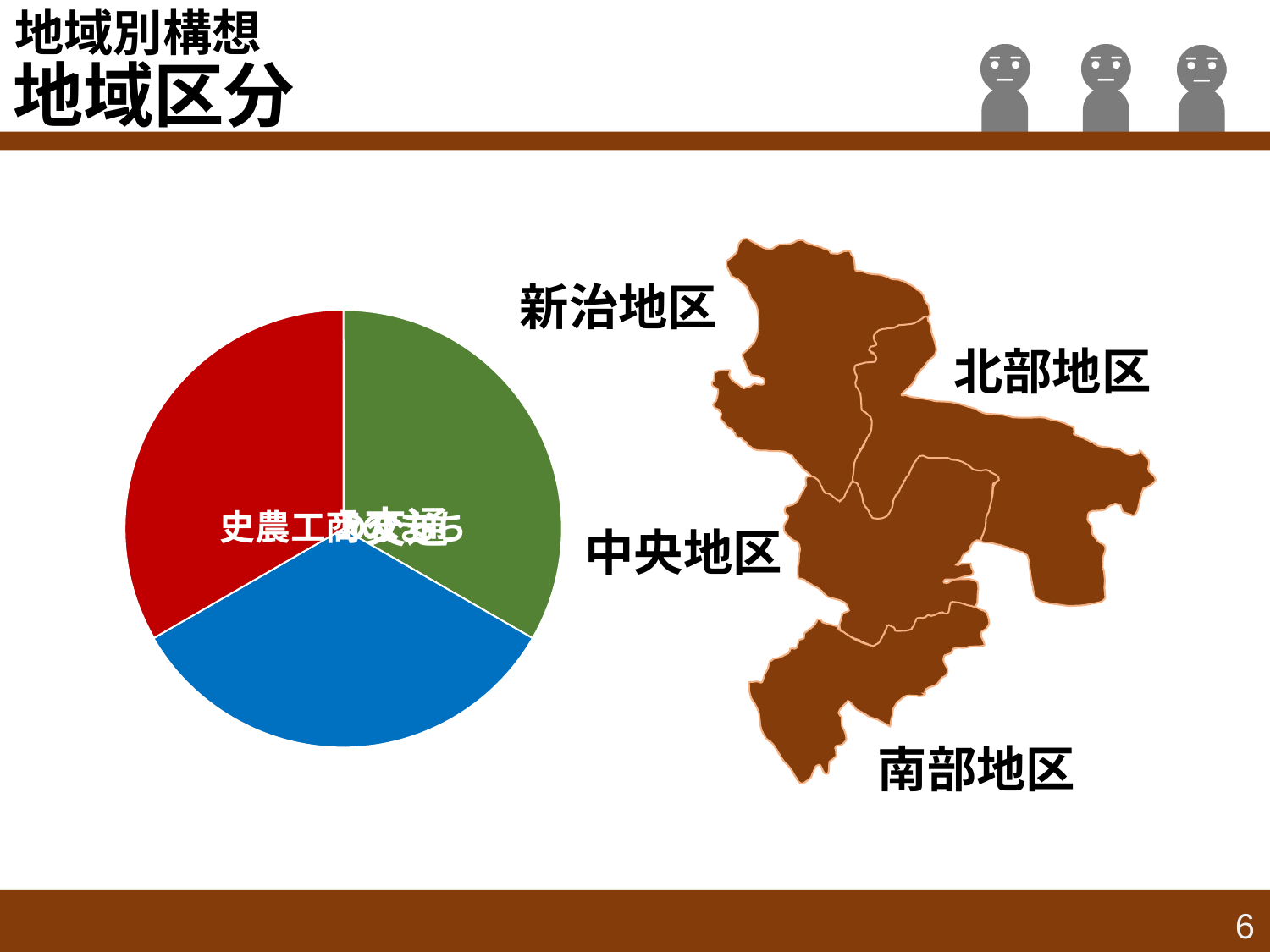

地域別構想
# 地域区分

新治地区
キララ交通
AAAのまち
史農工商のまち
北部地区
中央地区
南部地区
6